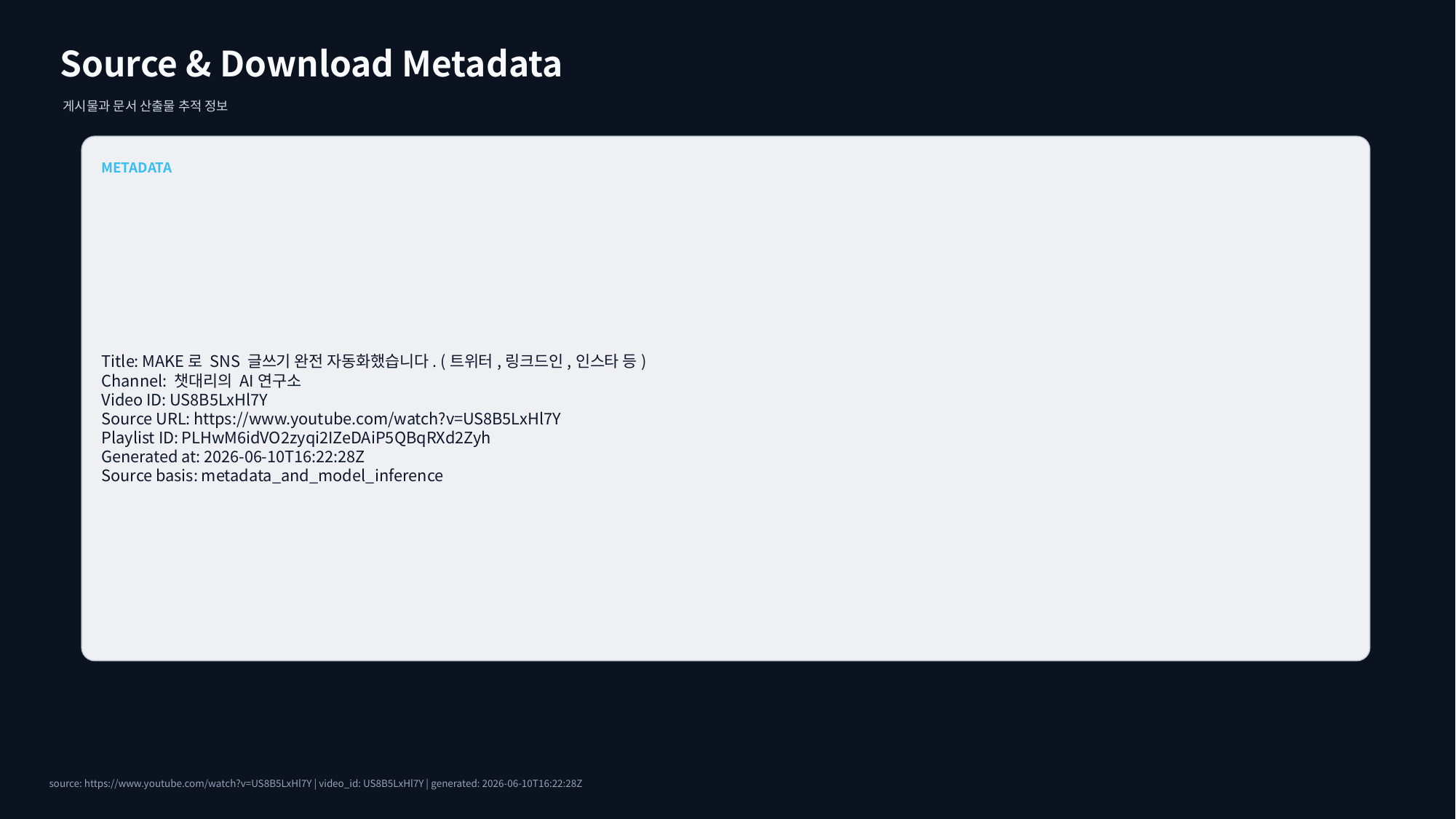

Source & Download Metadata
게시물과 문서 산출물 추적 정보

METADATA
Title: MAKE로 SNS 글쓰기 완전 자동화했습니다. (트위터,링크드인,인스타 등)
Channel: 챗대리의 AI연구소
Video ID: US8B5LxHl7Y
Source URL: https://www.youtube.com/watch?v=US8B5LxHl7Y
Playlist ID: PLHwM6idVO2zyqi2IZeDAiP5QBqRXd2Zyh
Generated at: 2026-06-10T16:22:28Z
Source basis: metadata_and_model_inference
source: https://www.youtube.com/watch?v=US8B5LxHl7Y | video_id: US8B5LxHl7Y | generated: 2026-06-10T16:22:28Z